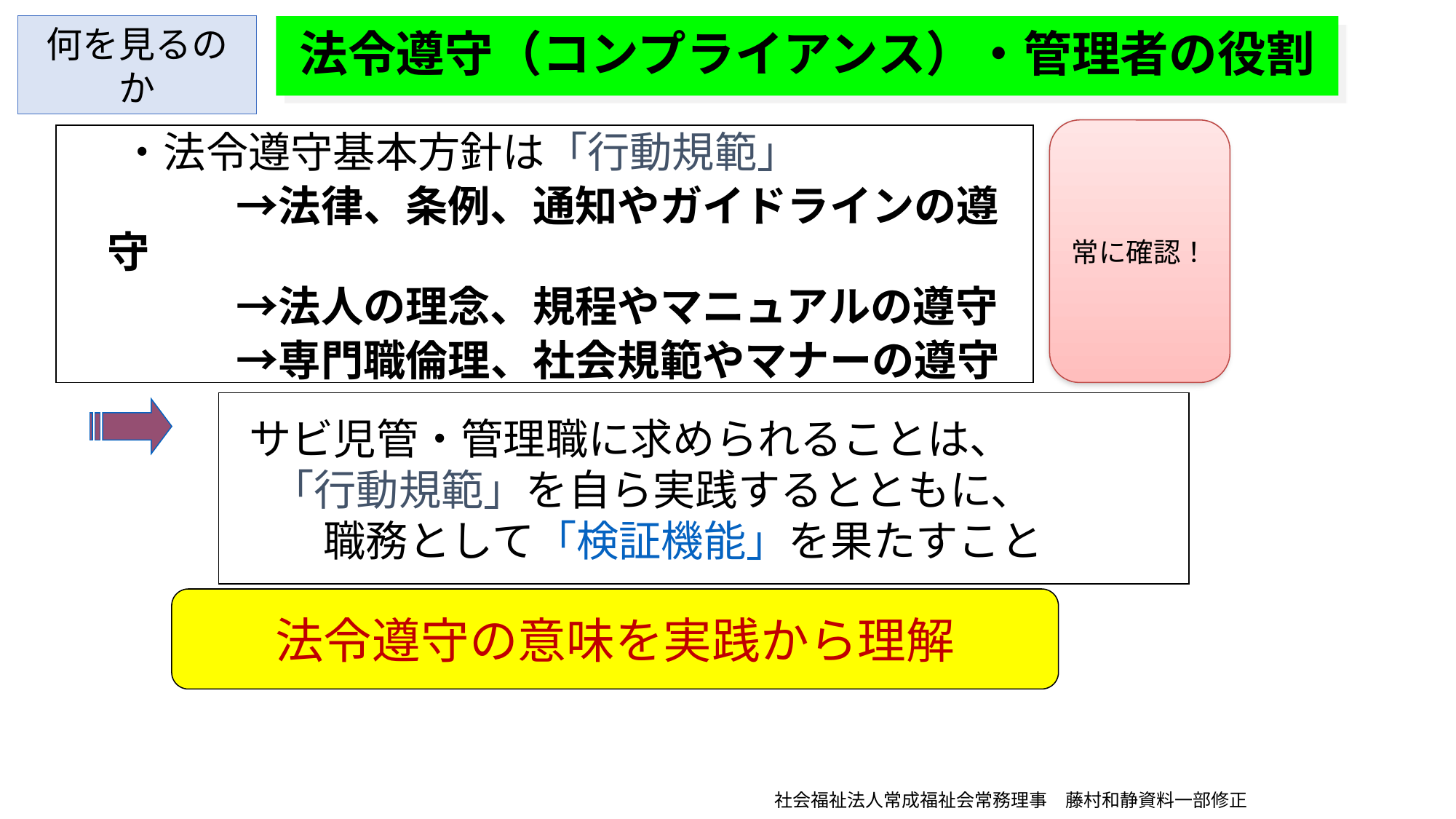

何を見るのか
# 法令遵守（コンプライアンス）・管理者の役割
常に確認！
・法令遵守基本方針は「行動規範」
　　　　→法律、条例、通知やガイドラインの遵守
　　　　→法人の理念、規程やマニュアルの遵守
　　　　→専門職倫理、社会規範やマナーの遵守
 サビ児管・管理職に求められることは、
　「行動規範」を自ら実践するとともに、
　　 職務として「検証機能」を果たすこと

法令遵守の意味を実践から理解
社会福祉法人常成福祉会常務理事　藤村和静資料一部修正